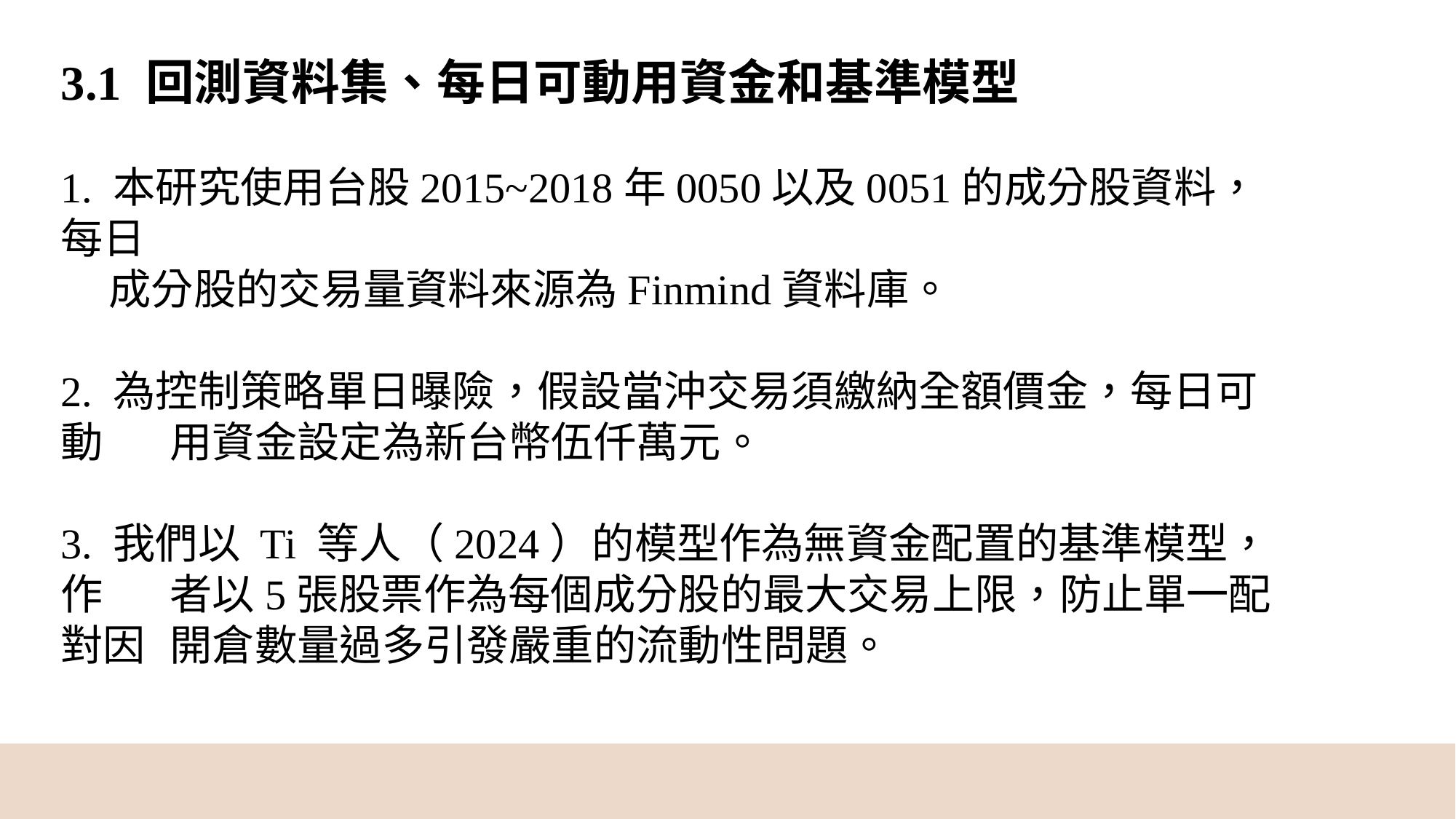

3.1 回測資料集、每日可動用資金和基準模型

1. 本研究使用台股2015~2018年0050以及0051的成分股資料，每日
    成分股的交易量資料來源為Finmind資料庫。

2. 為控制策略單日曝險，假設當沖交易須繳納全額價金，每日可動	用資金設定為新台幣伍仟萬元。

3. 我們以 Ti 等人（2024）的模型作為無資金配置的基準模型，作	者以5張股票作為每個成分股的最大交易上限，防止單一配對因	開倉數量過多引發嚴重的流動性問題。